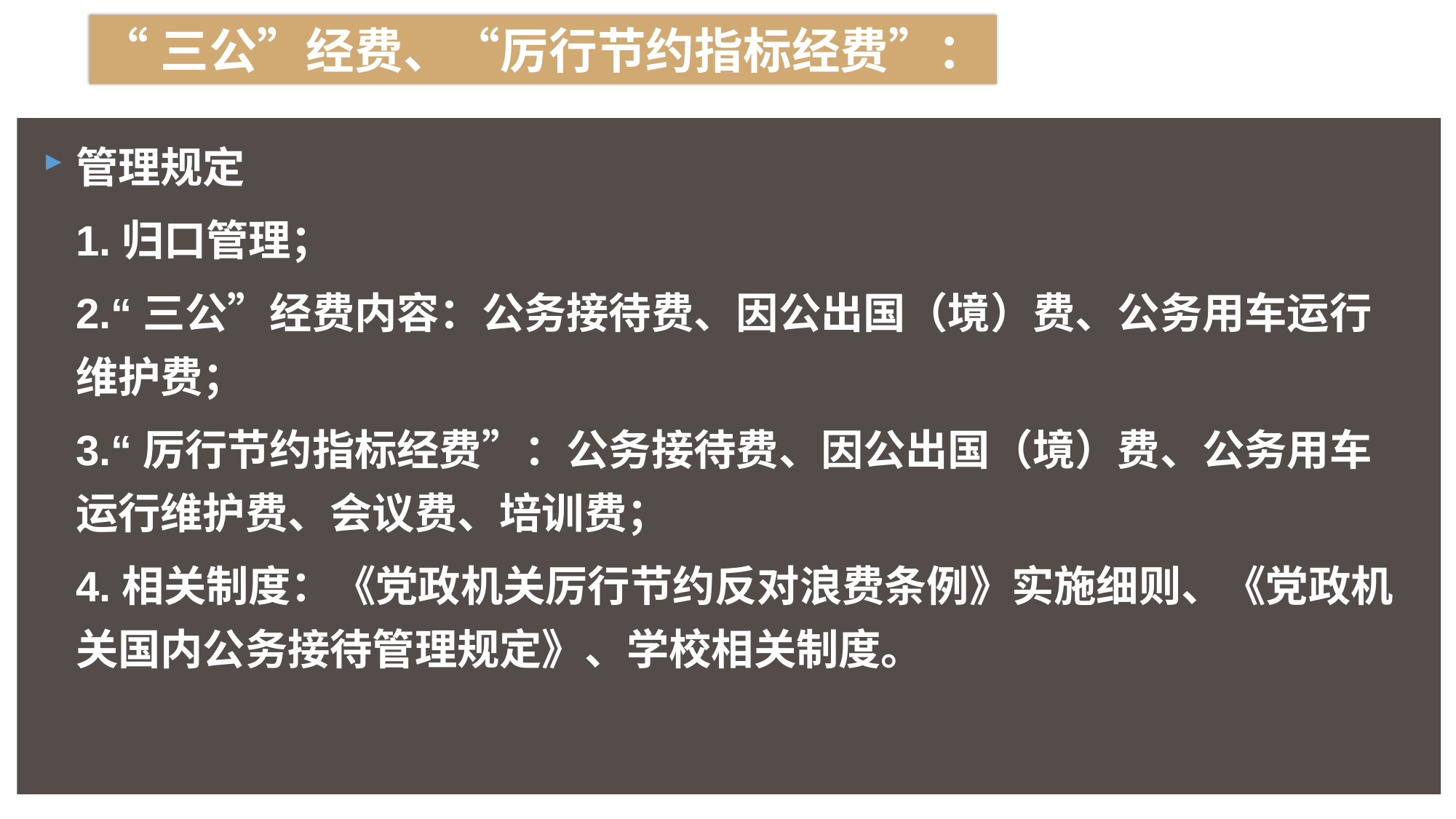

“三公”经费、“厉行节约指标经费”：

管理规定
1.归口管理；
2.“三公”经费内容：公务接待费、因公出国（境）费、公务用车运行维护费；
3.“厉行节约指标经费”：公务接待费、因公出国（境）费、公务用车运行维护费、会议费、培训费；
4.相关制度：《党政机关厉行节约反对浪费条例》实施细则、《党政机关国内公务接待管理规定》、学校相关制度。
指因业务需要的临时用款，如职工预借的差旅费等。